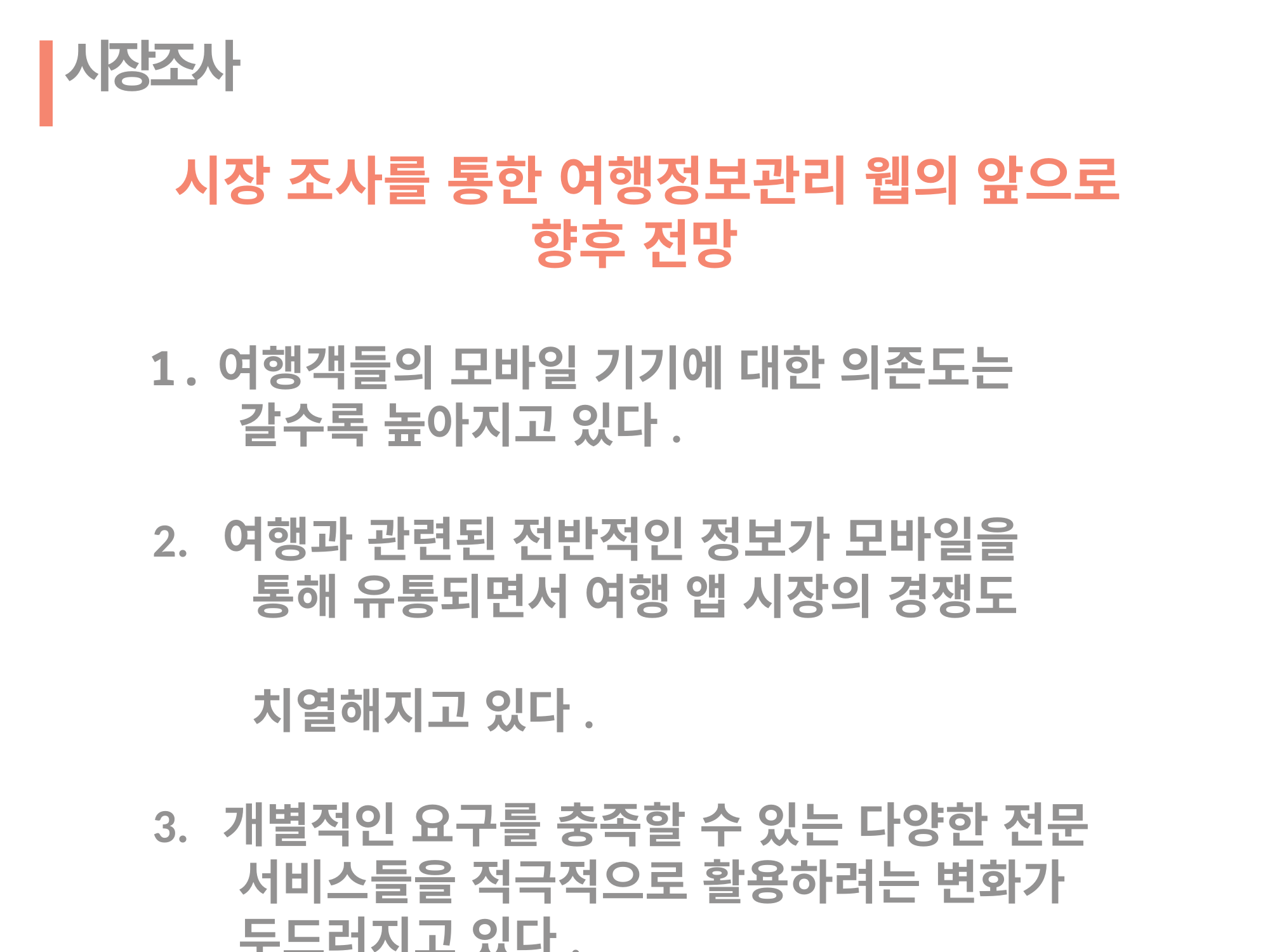

# 시장조사

 시장 조사를 통한 여행정보관리 웹의 앞으로 향후 전망

 1.여행객들의 모바일 기기에 대한 의존도는
        갈수록 높아지고 있다.

   2.  여행과 관련된 전반적인 정보가 모바일을
         통해 유통되면서 여행 앱 시장의 경쟁도
         치열해지고 있다.

   3.  개별적인 요구를 충족할 수 있는 다양한 전문
        서비스들을 적극적으로 활용하려는 변화가
        두드러지고 있다.